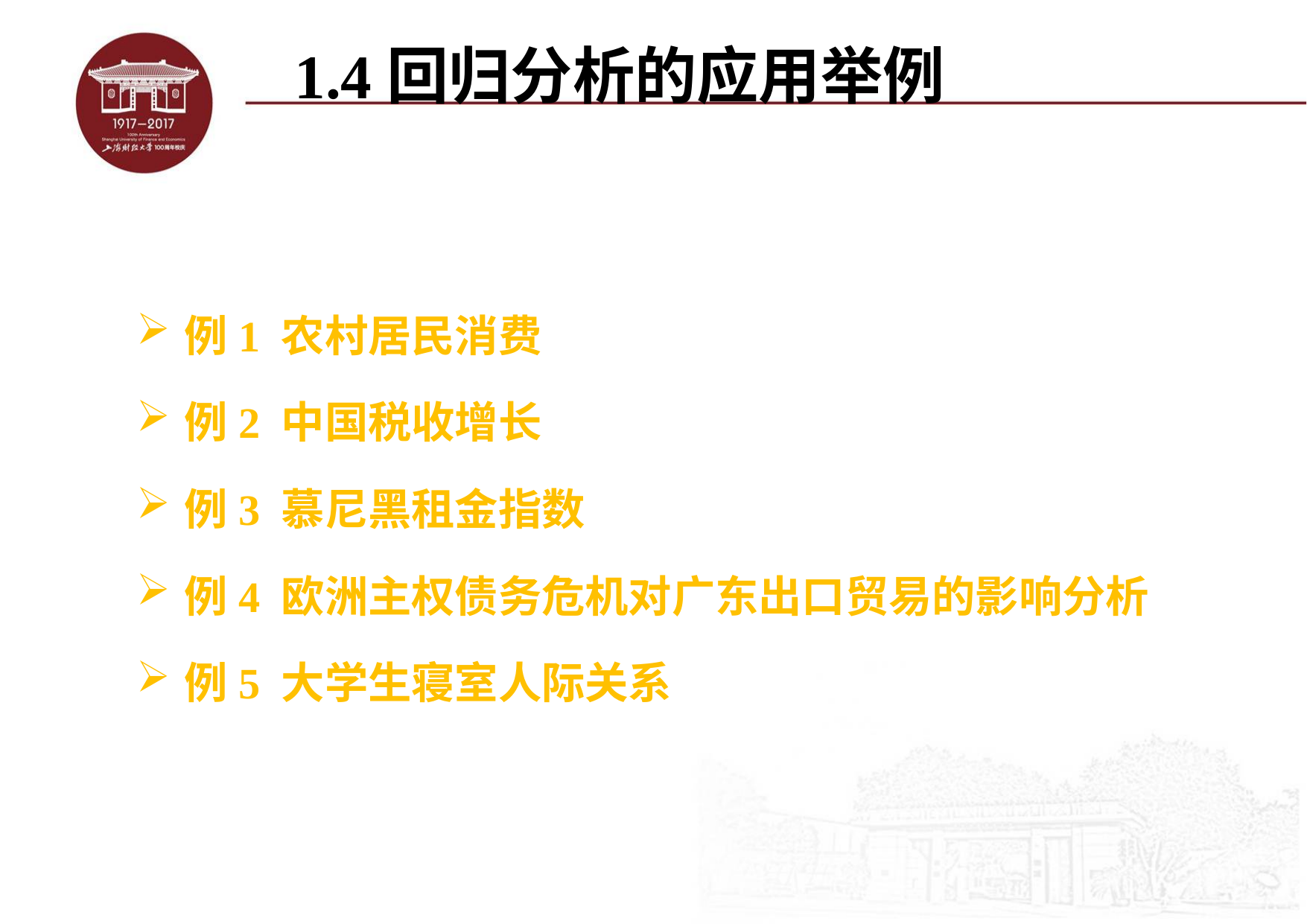

# 1.4回归分析的应用举例
例1 农村居民消费
例2 中国税收增长
例3 慕尼黑租金指数
例4 欧洲主权债务危机对广东出口贸易的影响分析
例5 大学生寝室人际关系